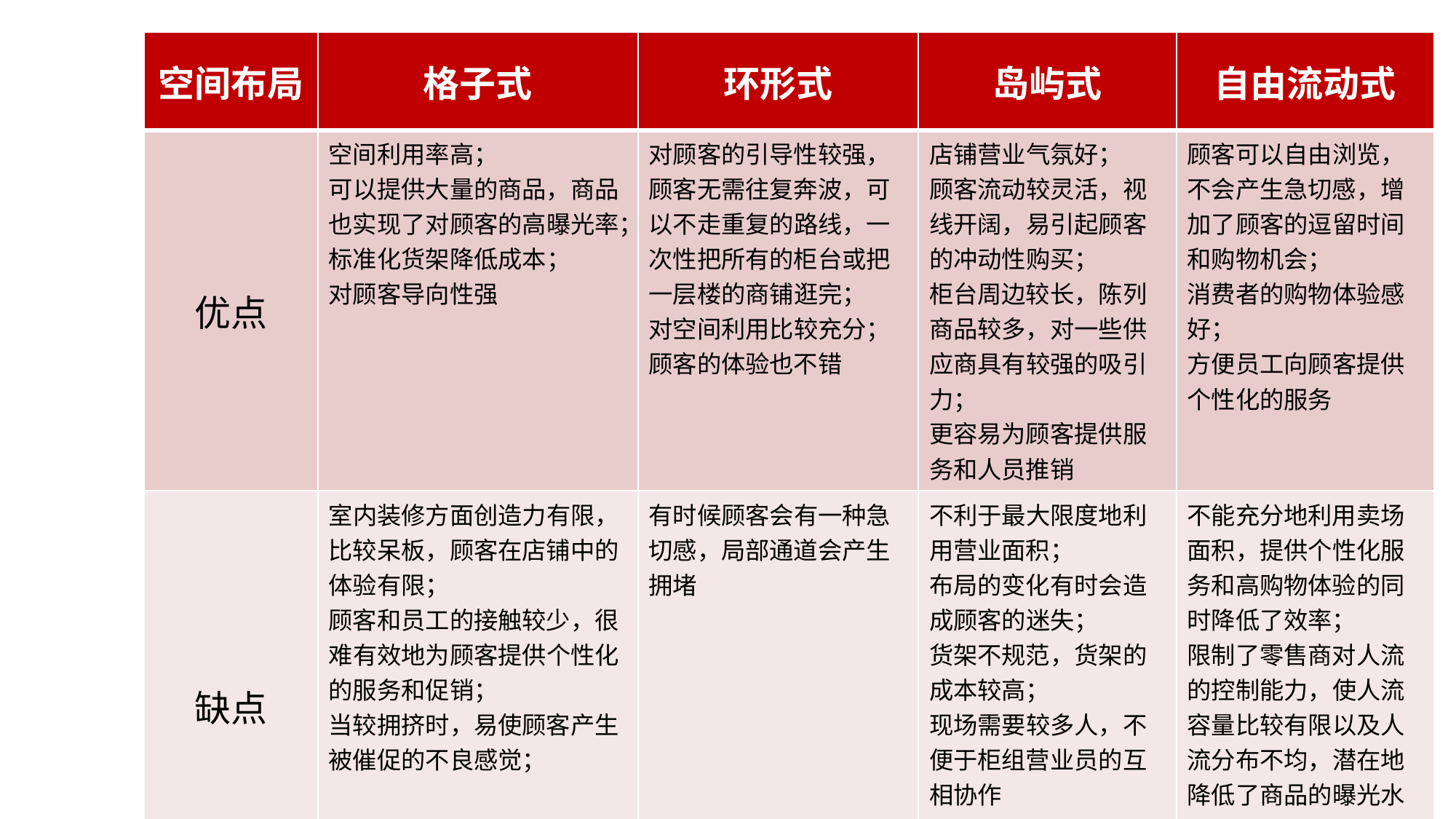

| 空间布局 | 格子式 | 环形式 | 岛屿式 | 自由流动式 |
| --- | --- | --- | --- | --- |
| 优点 | 空间利用率高； 可以提供大量的商品，商品也实现了对顾客的高曝光率；标准化货架降低成本； 对顾客导向性强 | 对顾客的引导性较强，顾客无需往复奔波，可以不走重复的路线，一次性把所有的柜台或把一层楼的商铺逛完； 对空间利用比较充分； 顾客的体验也不错 | 店铺营业气氛好； 顾客流动较灵活，视线开阔，易引起顾客的冲动性购买； 柜台周边较长，陈列商品较多，对一些供应商具有较强的吸引力； 更容易为顾客提供服务和人员推销 | 顾客可以自由浏览，不会产生急切感，增加了顾客的逗留时间和购物机会； 消费者的购物体验感好； 方便员工向顾客提供个性化的服务 |
| 缺点 | 室内装修方面创造力有限，比较呆板，顾客在店铺中的体验有限； 顾客和员工的接触较少，很难有效地为顾客提供个性化的服务和促销； 当较拥挤时，易使顾客产生被催促的不良感觉； | 有时候顾客会有一种急切感，局部通道会产生拥堵 | 不利于最大限度地利用营业面积； 布局的变化有时会造成顾客的迷失； 货架不规范，货架的成本较高； 现场需要较多人，不便于柜组营业员的互相协作 | 不能充分地利用卖场面积，提供个性化服务和高购物体验的同时降低了效率； 限制了零售商对人流的控制能力，使人流容量比较有限以及人流分布不均，潜在地降低了商品的曝光水平； 对卖场的管理能力有比较高的要求 |